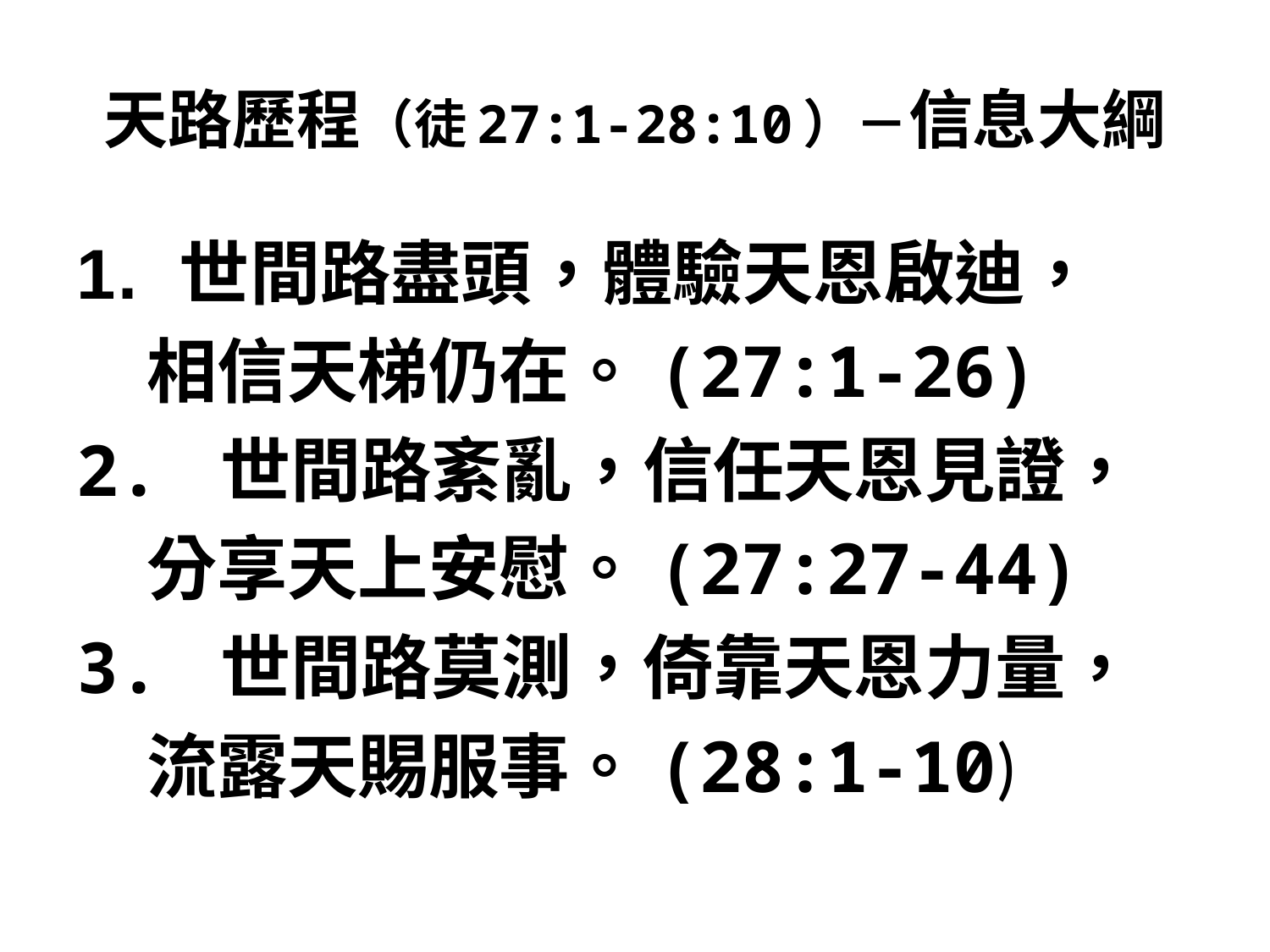

# 天路歷程（徒27:1-28:10）－信息大綱
世間路盡頭，體驗天恩啟迪，
　相信天梯仍在。(27:1-26)
2. 世間路紊亂，信任天恩見證，
　分享天上安慰。(27:27-44)
3. 世間路莫測，倚靠天恩力量，
　流露天賜服事。(28:1-10)